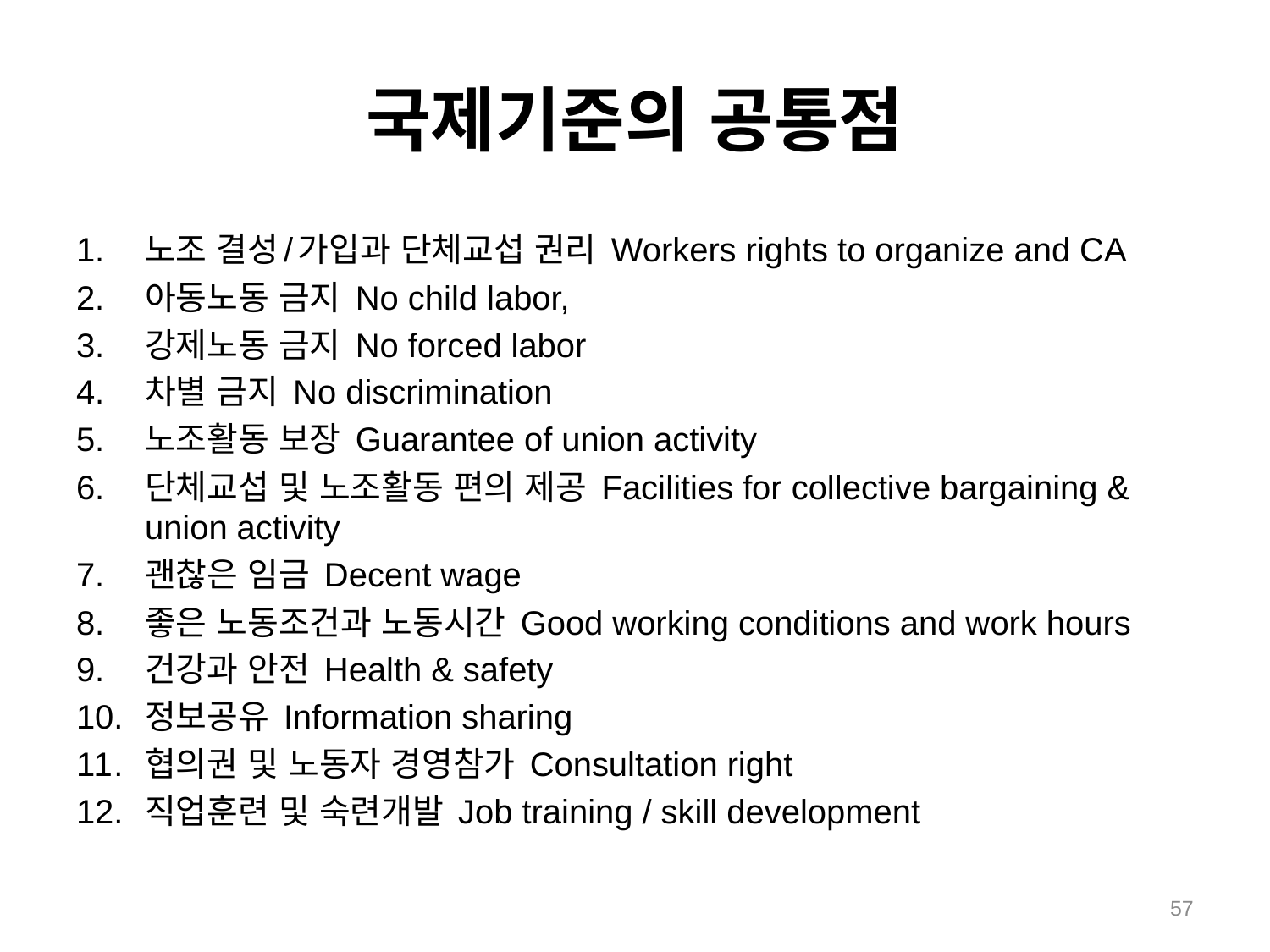

# 국제기준의 공통점
노조 결성/가입과 단체교섭 권리 Workers rights to organize and CA
아동노동 금지 No child labor,
강제노동 금지 No forced labor
차별 금지 No discrimination
노조활동 보장 Guarantee of union activity
단체교섭 및 노조활동 편의 제공 Facilities for collective bargaining & union activity
괜찮은 임금 Decent wage
좋은 노동조건과 노동시간 Good working conditions and work hours
건강과 안전 Health & safety
정보공유 Information sharing
협의권 및 노동자 경영참가 Consultation right
직업훈련 및 숙련개발 Job training / skill development
57